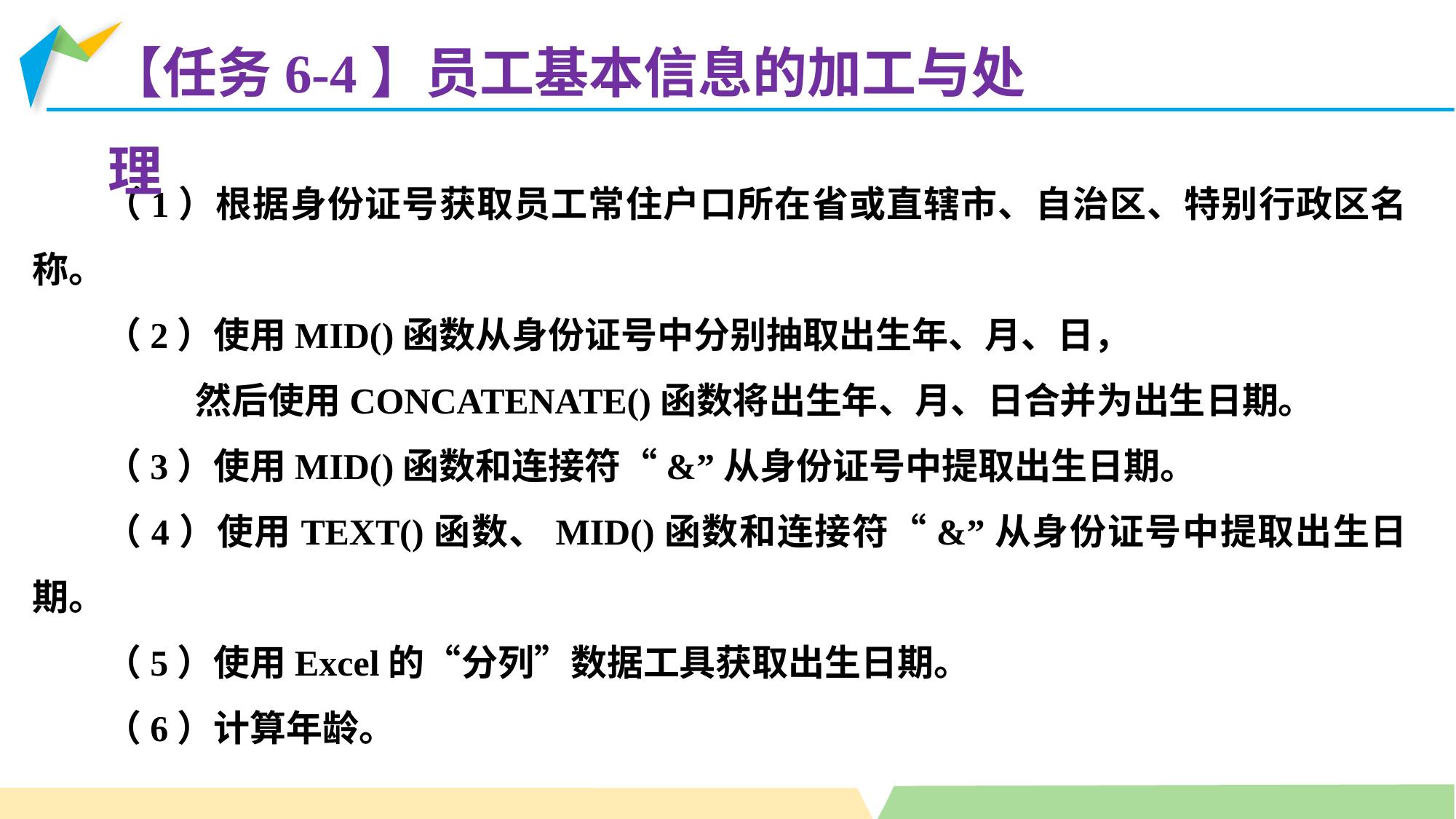

【任务6-4】员工基本信息的加工与处理
（1）根据身份证号获取员工常住户口所在省或直辖市、自治区、特别行政区名称。
（2）使用MID()函数从身份证号中分别抽取出生年、月、日，
          然后使用CONCATENATE()函数将出生年、月、日合并为出生日期。
（3）使用MID()函数和连接符“&”从身份证号中提取出生日期。
（4）使用TEXT()函数、MID()函数和连接符“&”从身份证号中提取出生日期。
（5）使用Excel的“分列”数据工具获取出生日期。
（6）计算年龄。